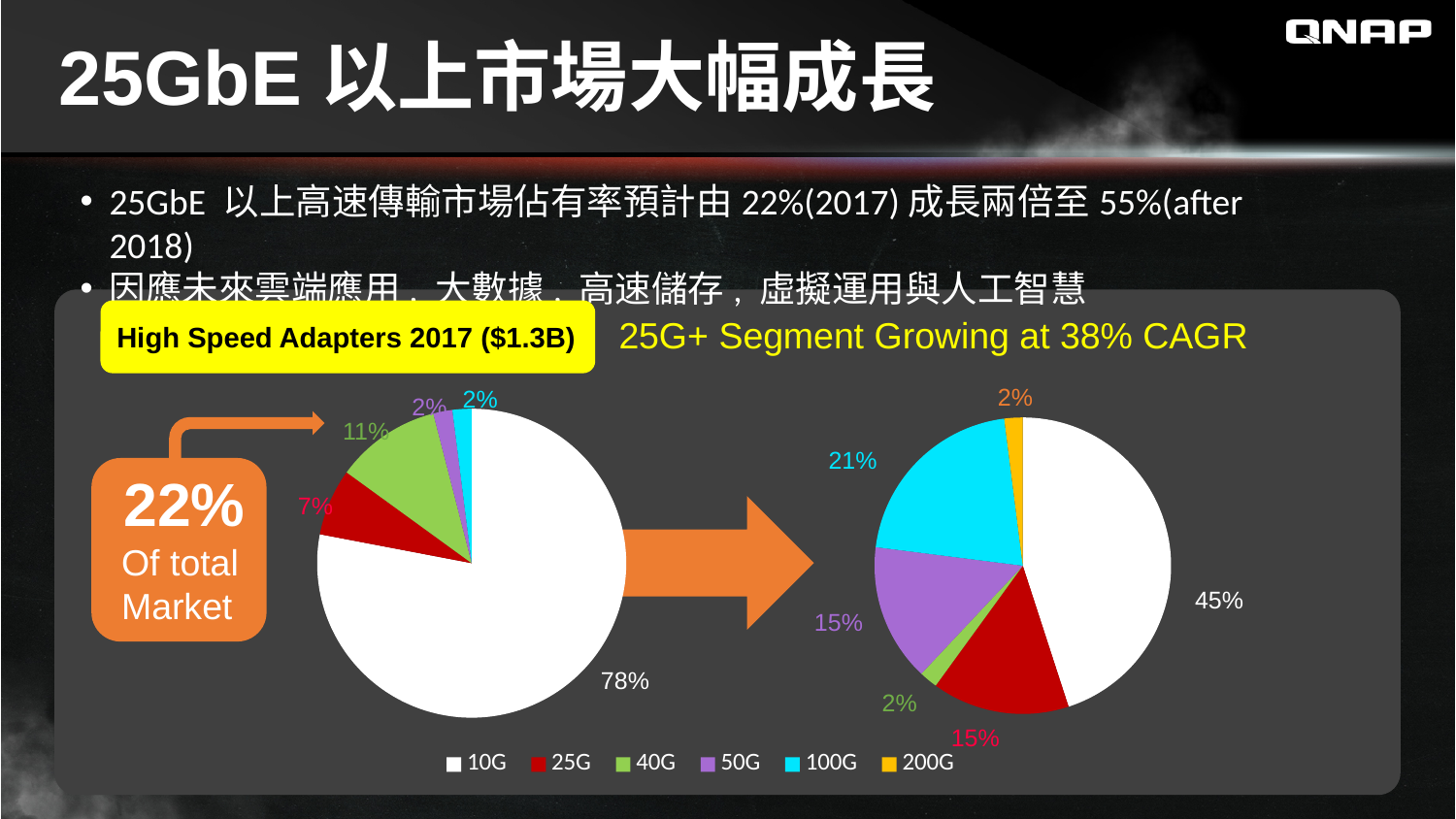

# 25GbE以上市場大幅成長
25GbE 以上高速傳輸市場佔有率預計由22%(2017)成長兩倍至55%(after 2018)
因應未來雲端應用, 大數據, 高速儲存, 虛擬運用與人工智慧

25G+ Segment Growing at 38% CAGR
High Speed Adapters 2017 ($1.3B)

### Chart

| Category | 銷售 |
|---|---|
| 10G | 0.45 |
| 25G | 0.15 |
| 40G | 0.02 |
| 50G | 0.15 |
| 100G | 0.21 |
| 200G | 0.02 |
2%
21%
45%
15%
2%
15%
2%
2%

### Chart

| Category | 銷售 |
|---|---|
| 10G | 0.78 |
| 25G | 0.07 |
| 40G | 0.11 |
| 50G | 0.02 |
| 100G | 0.02 |
| 200G | 0.0 |
11%
7%
78%

22%
Of total
Market